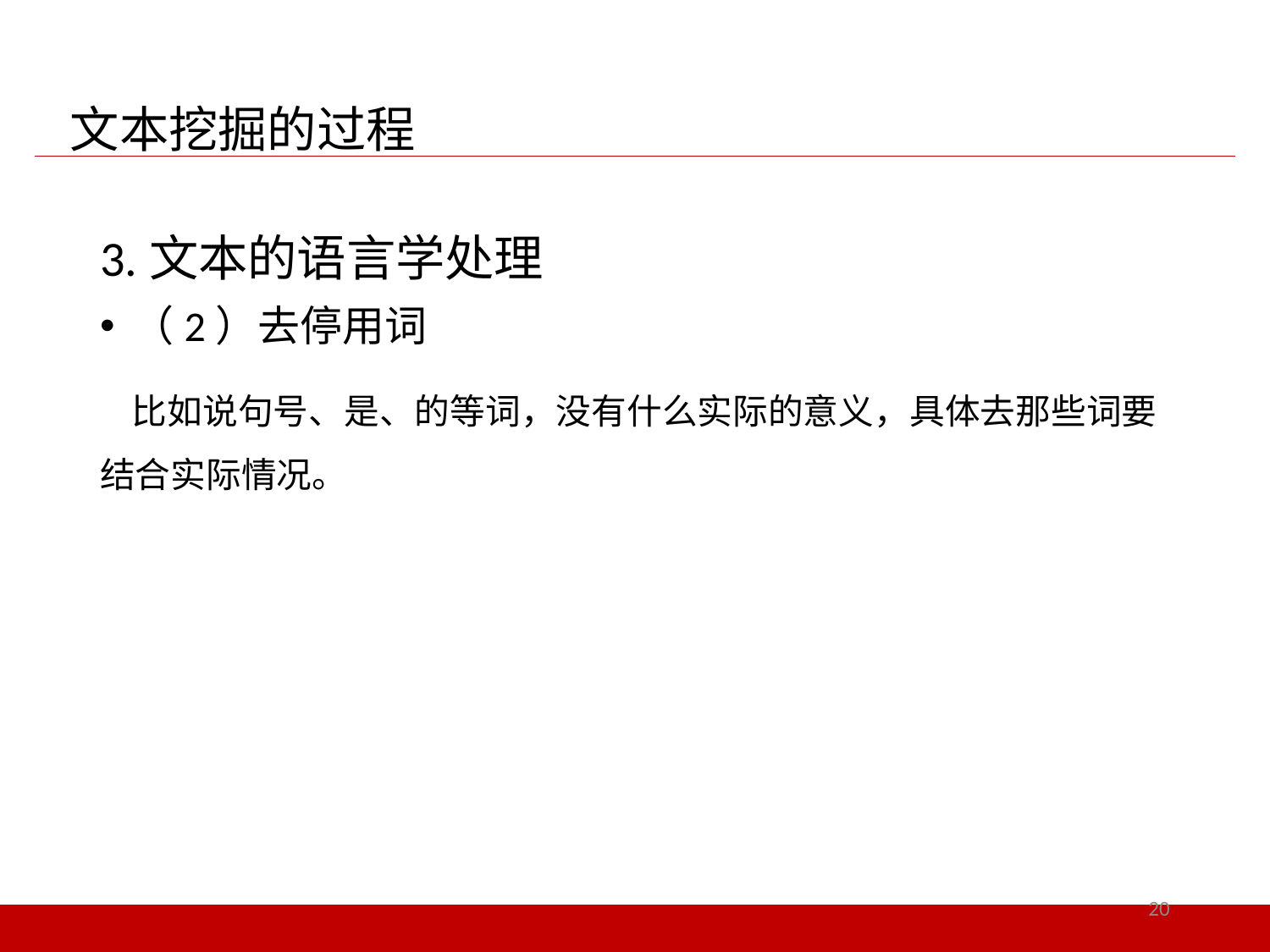

文本挖掘的过程
3.文本的语言学处理
（2）去停用词
   比如说句号、是、的等词，没有什么实际的意义，具体去那些词要结合实际情况。
20